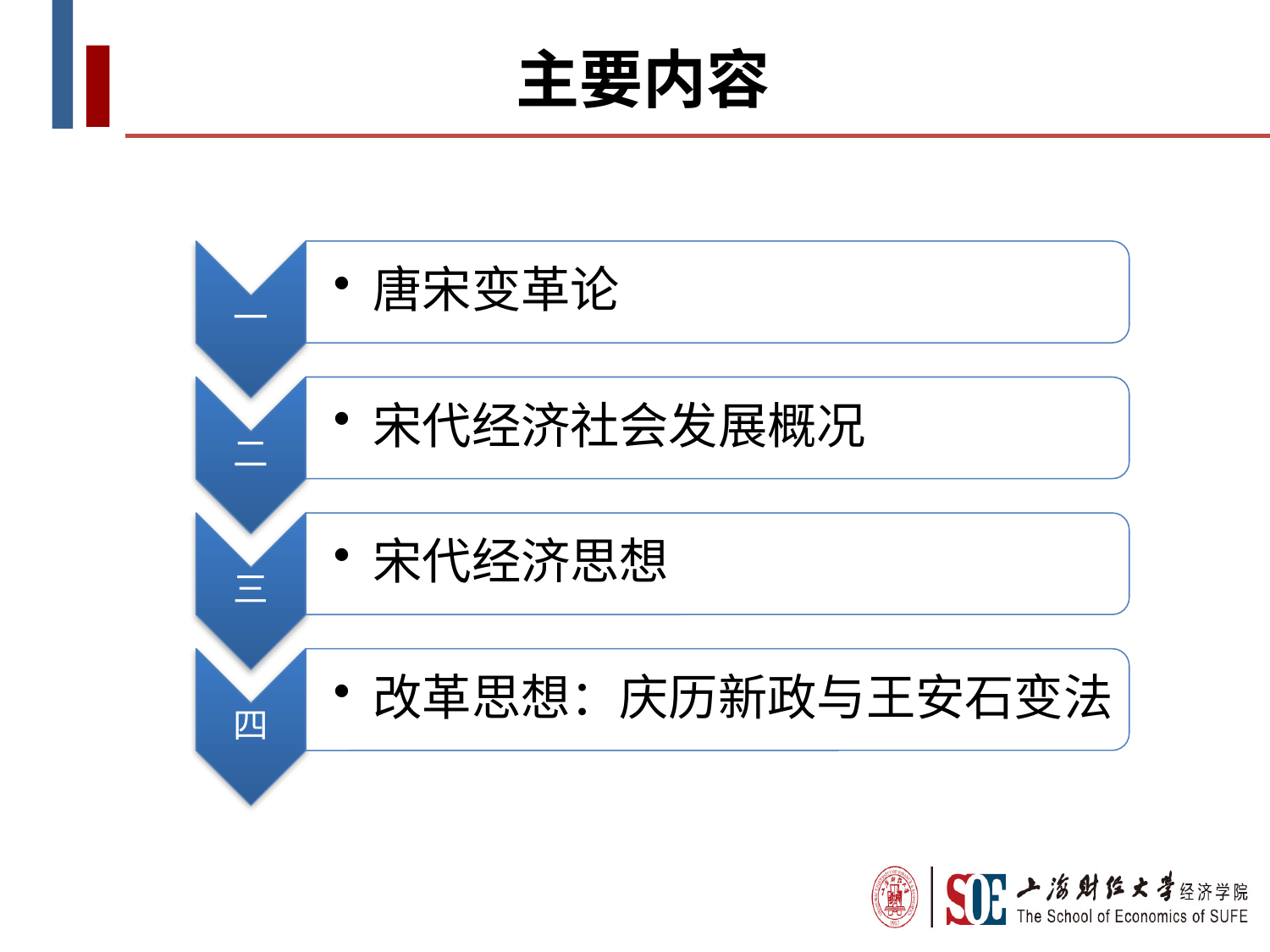

主要内容
一
唐宋变革论
二
宋代经济社会发展概况
三
宋代经济思想
四
改革思想：庆历新政与王安石变法